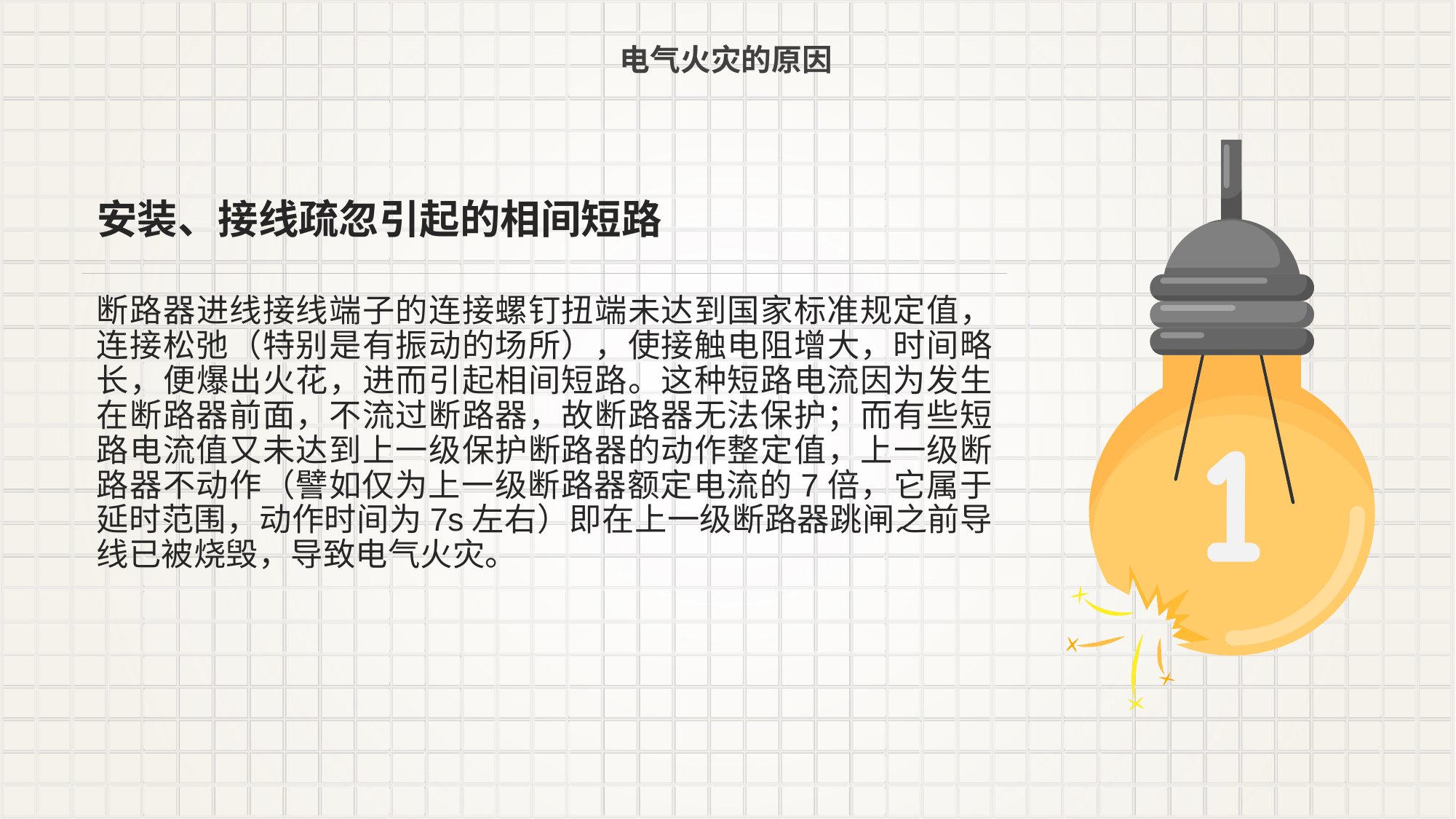

电气火灾的原因

安装、接线疏忽引起的相间短路
断路器进线接线端子的连接螺钉扭端未达到国家标准规定值，连接松弛（特别是有振动的场所），使接触电阻增大，时间略长，便爆出火花，进而引起相间短路。这种短路电流因为发生在断路器前面，不流过断路器，故断路器无法保护；而有些短路电流值又未达到上一级保护断路器的动作整定值，上一级断路器不动作（譬如仅为上一级断路器额定电流的7倍，它属于延时范围，动作时间为7s左右）即在上一级断路器跳闸之前导线已被烧毁，导致电气火灾。
1